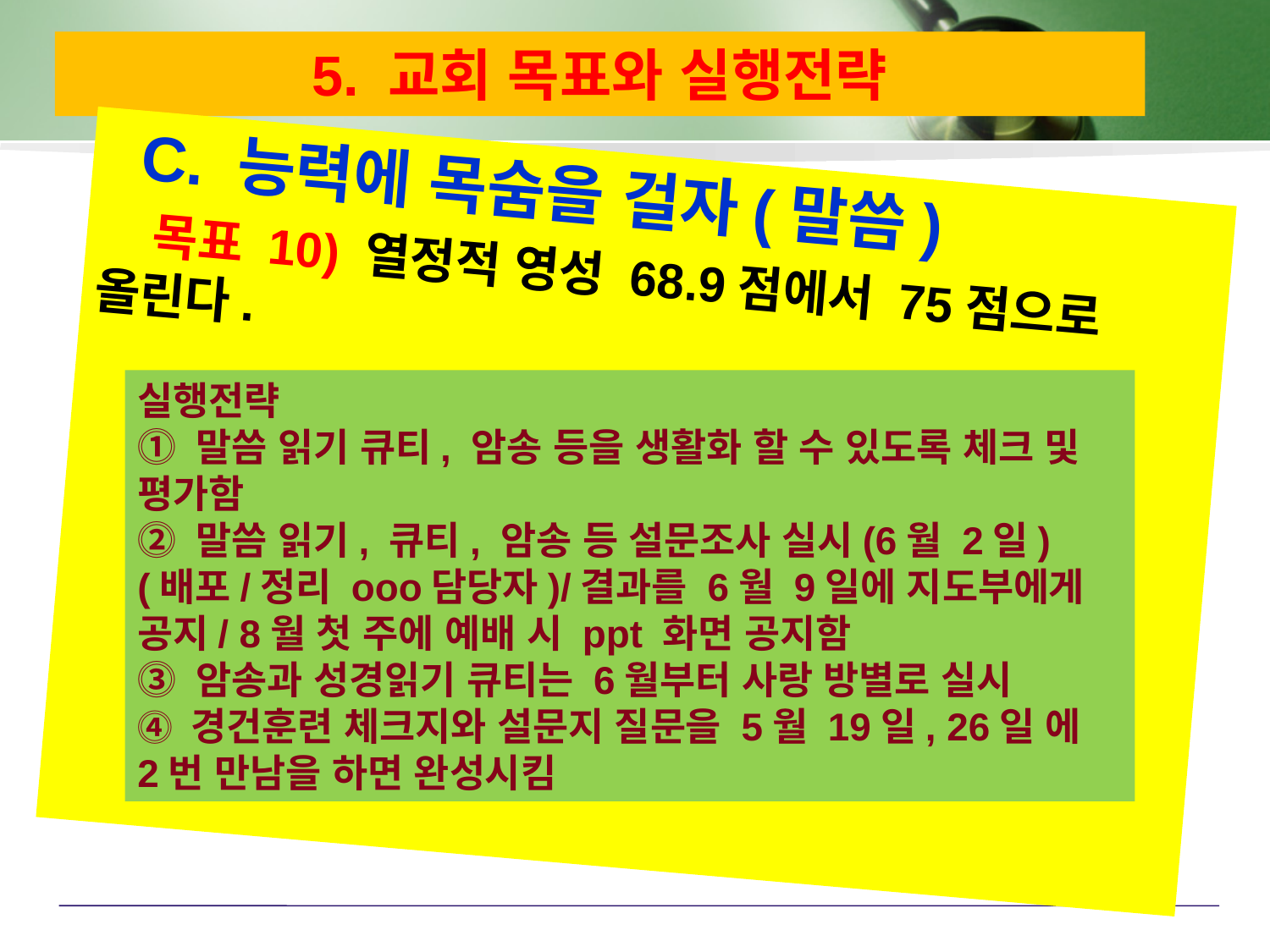

# 5. 교회 목표와 실행전략
  C. 능력에 목숨을 걸자(말씀)
   목표 10) 열정적 영성 68.9점에서 75점으로 올린다.

실행전략
⓵ 말씀 읽기 큐티, 암송 등을 생활화 할 수 있도록 체크 및 평가함
⓶ 말씀 읽기, 큐티, 암송 등 설문조사 실시(6월 2일)
(배포/정리 ooo담당자)/결과를 6월 9일에 지도부에게 공지/ 8월 첫 주에 예배 시 ppt 화면 공지함
⓷ 암송과 성경읽기 큐티는 6월부터 사랑 방별로 실시
⓸ 경건훈련 체크지와 설문지 질문을 5월 19일, 26일 에 2번 만남을 하면 완성시킴